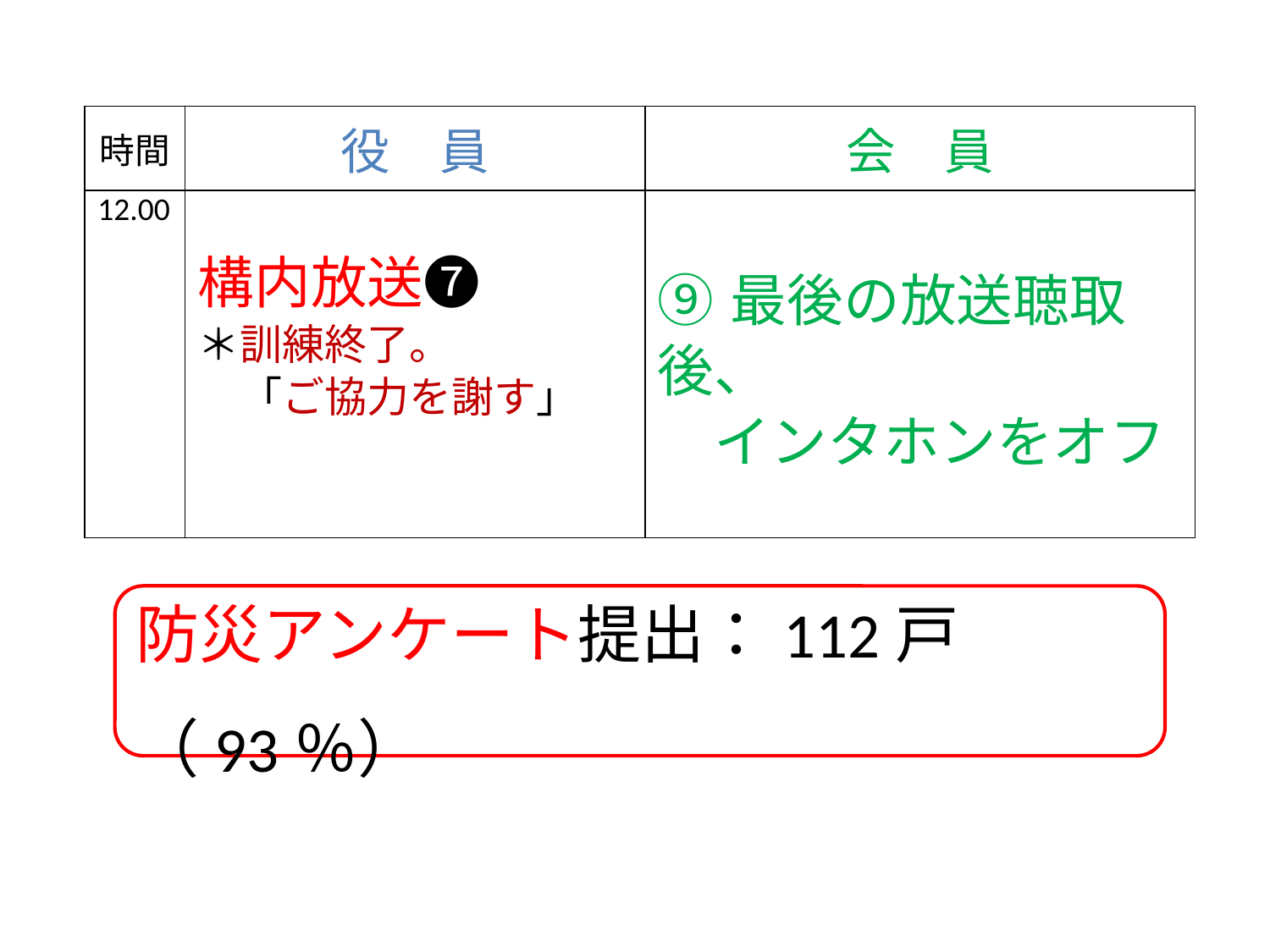

| 時間 | 役　員 | 会　員 |
| --- | --- | --- |
| 12.00 | 構内放送➐ ＊訓練終了。 　「ご協力を謝す」 | ⑨最後の放送聴取後、 　インタホンをオフ |

防災アンケート提出：112戸（93％）